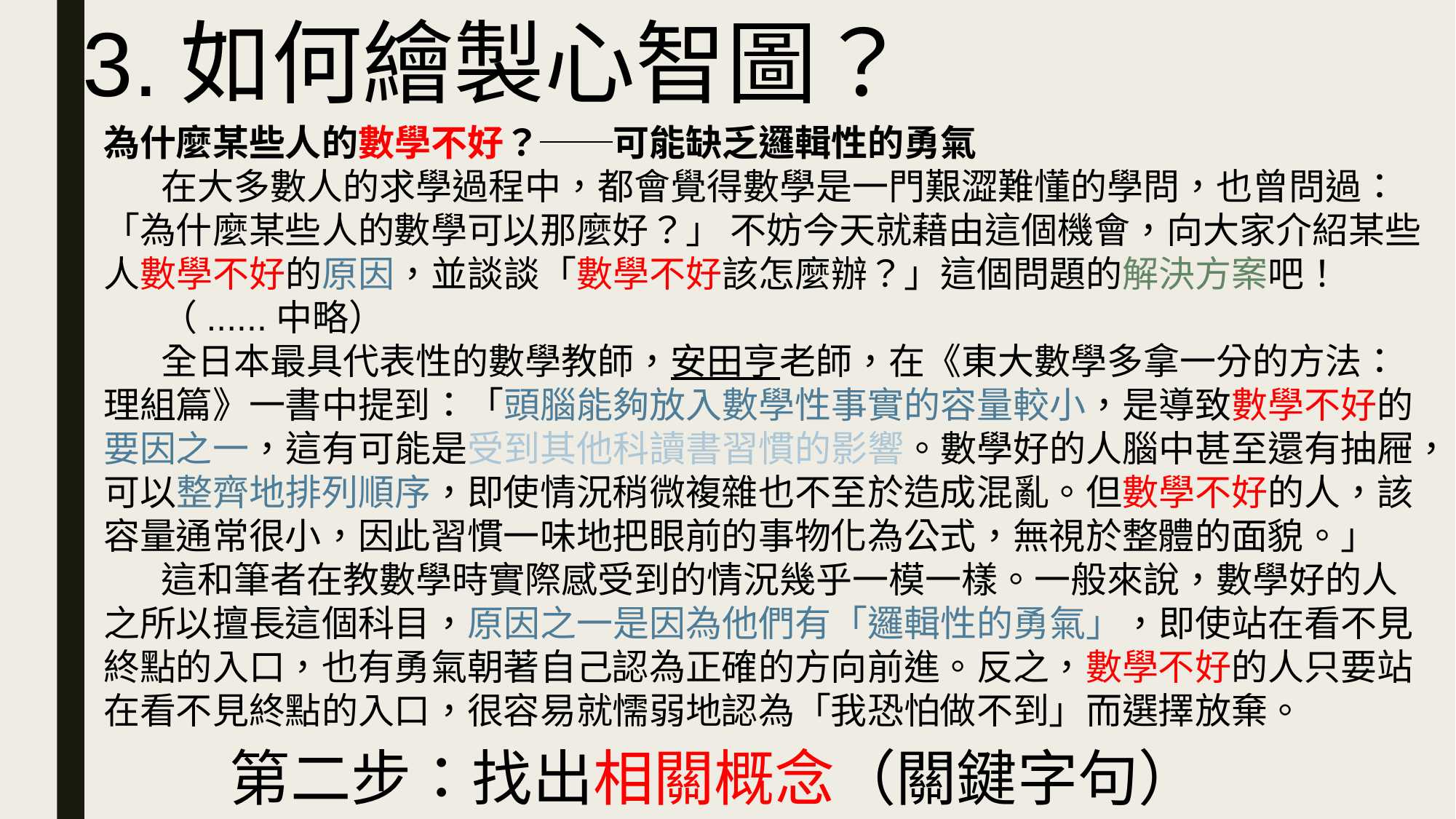

3.如何繪製心智圖？
為什麼某些人的數學不好？──可能缺乏邏輯性的勇氣
      在大多數人的求學過程中，都會覺得數學是一門艱澀難懂的學問，也曾問過：「為什麼某些人的數學可以那麼好？」 不妨今天就藉由這個機會，向大家介紹某些人數學不好的原因，並談談「數學不好該怎麼辦？」這個問題的解決方案吧！
      （......中略）
      全日本最具代表性的數學教師，安田亨老師，在《東大數學多拿一分的方法：理組篇》一書中提到：「頭腦能夠放入數學性事實的容量較小，是導致數學不好的要因之一，這有可能是受到其他科讀書習慣的影響。數學好的人腦中甚至還有抽屜，可以整齊地排列順序，即使情況稍微複雜也不至於造成混亂。但數學不好的人，該容量通常很小，因此習慣一味地把眼前的事物化為公式，無視於整體的面貌。」
      這和筆者在教數學時實際感受到的情況幾乎一模一樣。一般來說，數學好的人之所以擅長這個科目，原因之一是因為他們有「邏輯性的勇氣」，即使站在看不見終點的入口，也有勇氣朝著自己認為正確的方向前進。反之，數學不好的人只要站在看不見終點的入口，很容易就懦弱地認為「我恐怕做不到」而選擇放棄。
第二步：找出相關概念（關鍵字句）